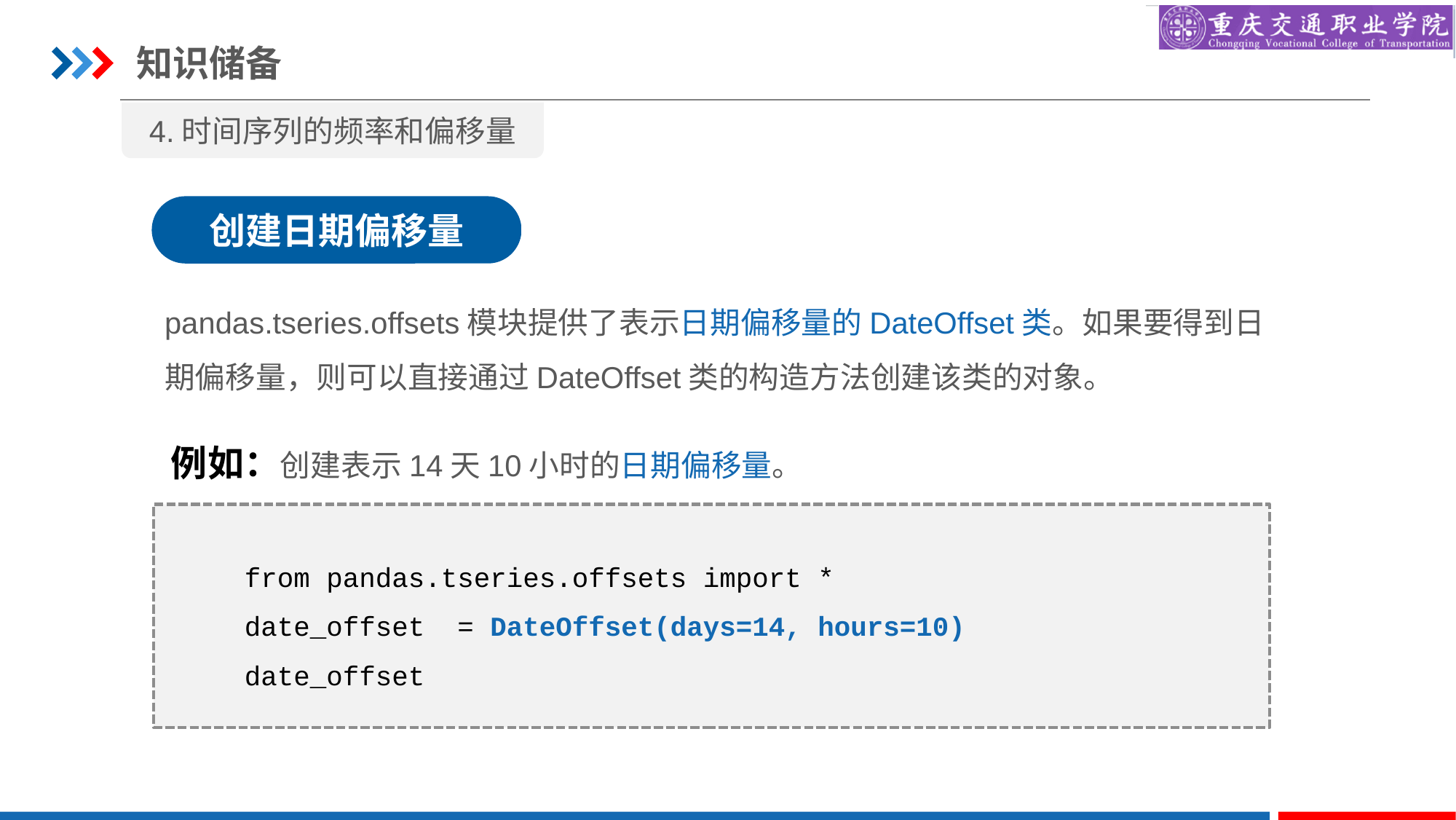

知识储备

4.时间序列的频率和偏移量
创建日期偏移量
pandas.tseries.offsets模块提供了表示日期偏移量的DateOffset类。如果要得到日期偏移量，则可以直接通过DateOffset类的构造方法创建该类的对象。
例如：创建表示14天10小时的日期偏移量。

from pandas.tseries.offsets import *
date_offset  = DateOffset(days=14, hours=10)
date_offset